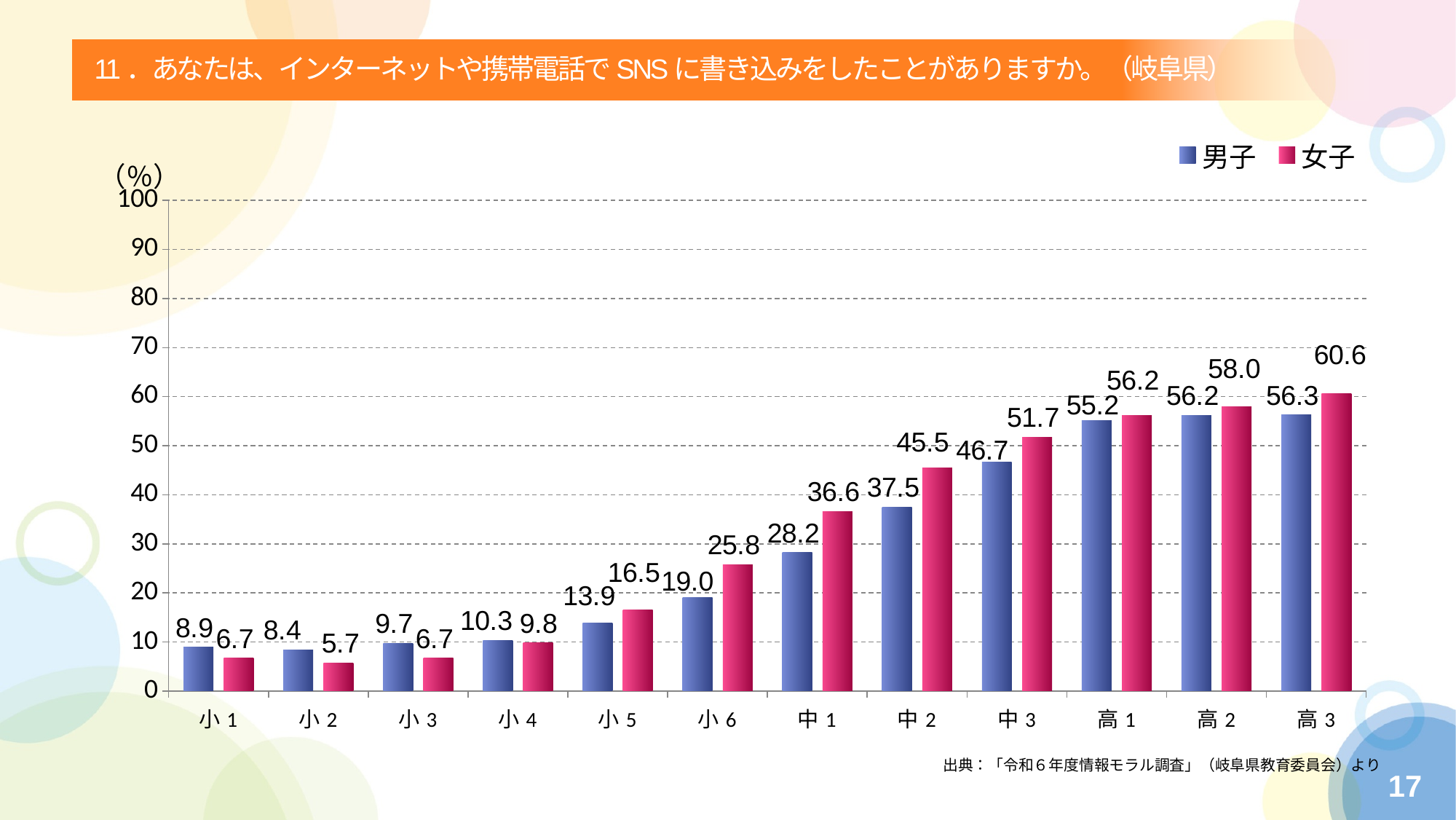

# 11．あなたは、インターネットや携帯電話でSNSに書き込みをしたことがありますか。（岐阜県）

### Chart

| Category | 男子 | 女子 |
|---|---|---|
| 小1 | 8.9 | 6.7 |
| 小2 | 8.4 | 5.7 |
| 小3 | 9.7 | 6.7 |
| 小4 | 10.3 | 9.8 |
| 小5 | 13.9 | 16.5 |
| 小6 | 19.0 | 25.8 |
| 中1 | 28.2 | 36.6 |
| 中2 | 37.5 | 45.5 |
| 中3 | 46.7 | 51.7 |
| 高1 | 55.2 | 56.2 |
| 高2 | 56.2 | 58.0 |
| 高3 | 56.3 | 60.6 |
出典：「令和６年度情報モラル調査」（岐阜県教育委員会）より
17